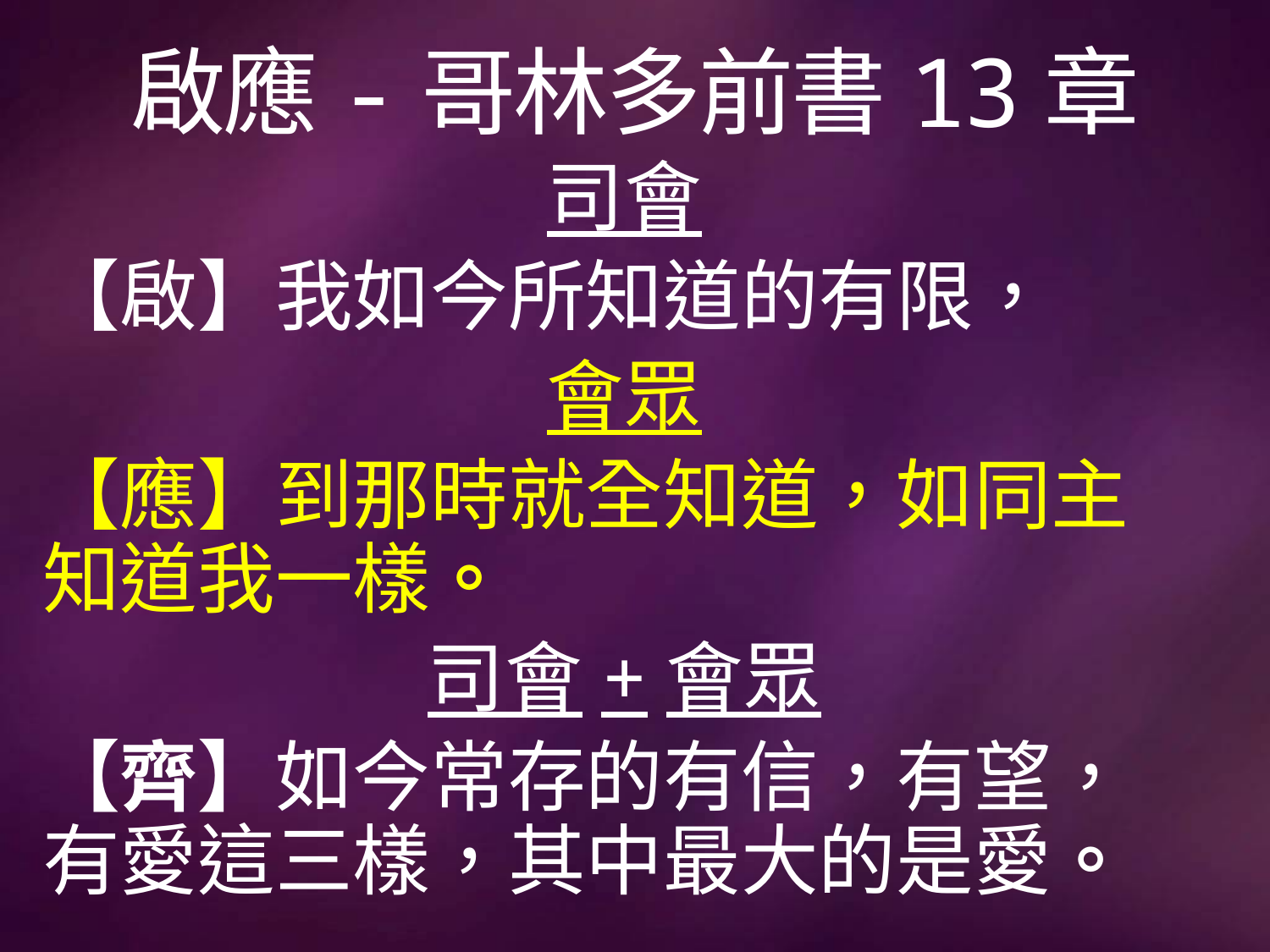

# 啟應-哥林多前書13章
司會
【啟】我如今所知道的有限，
會眾
【應】到那時就全知道，如同主知道我一樣。
司會+會眾
【齊】如今常存的有信，有望，有愛這三樣，其中最大的是愛。